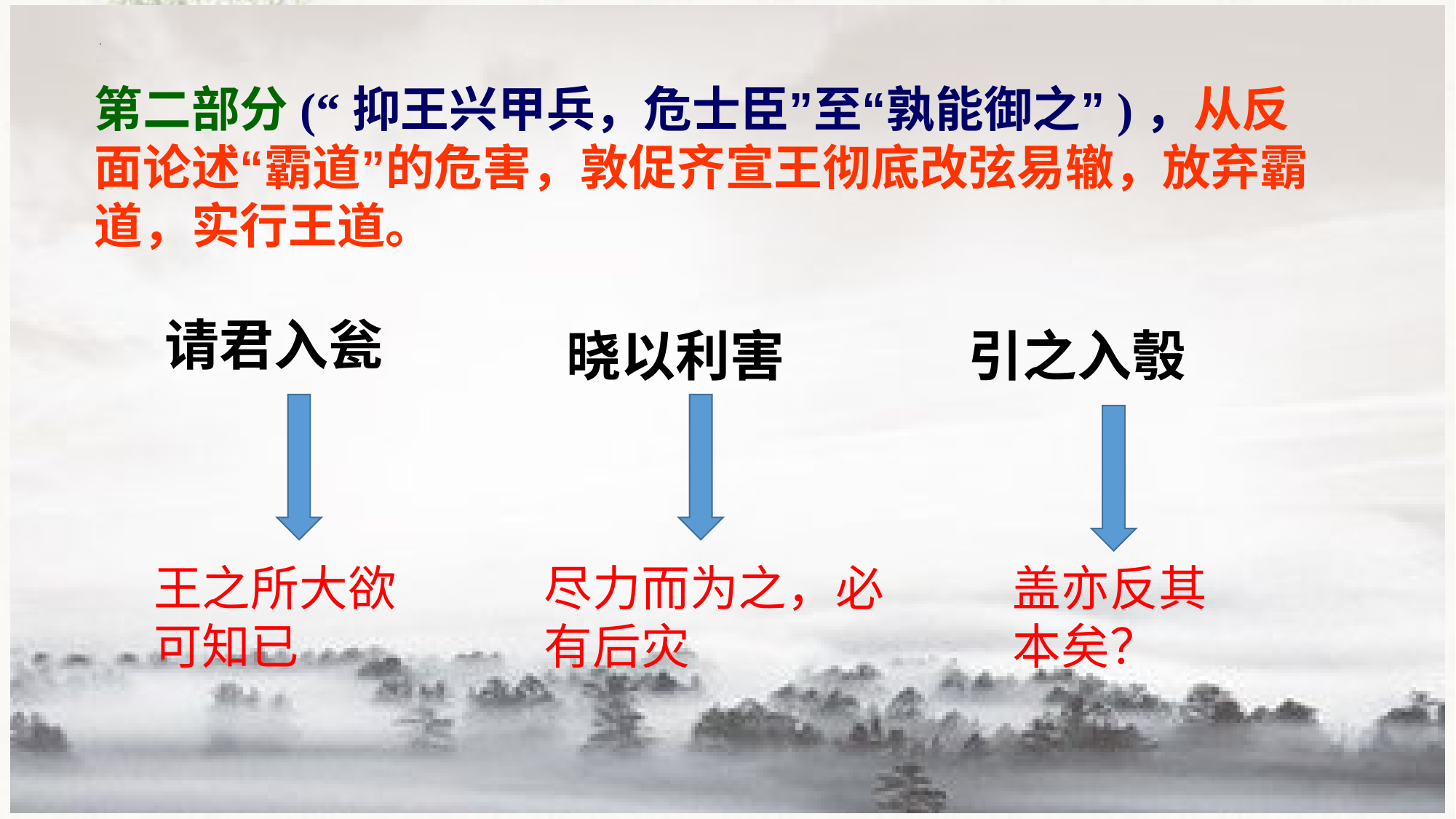

第二部分(“抑王兴甲兵，危士臣”至“孰能御之”)，从反面论述“霸道”的危害，敦促齐宣王彻底改弦易辙，放弃霸道，实行王道。
请君入瓮
晓以利害
引之入彀

王之所大欲可知已
尽力而为之，必有后灾
盖亦反其本矣？